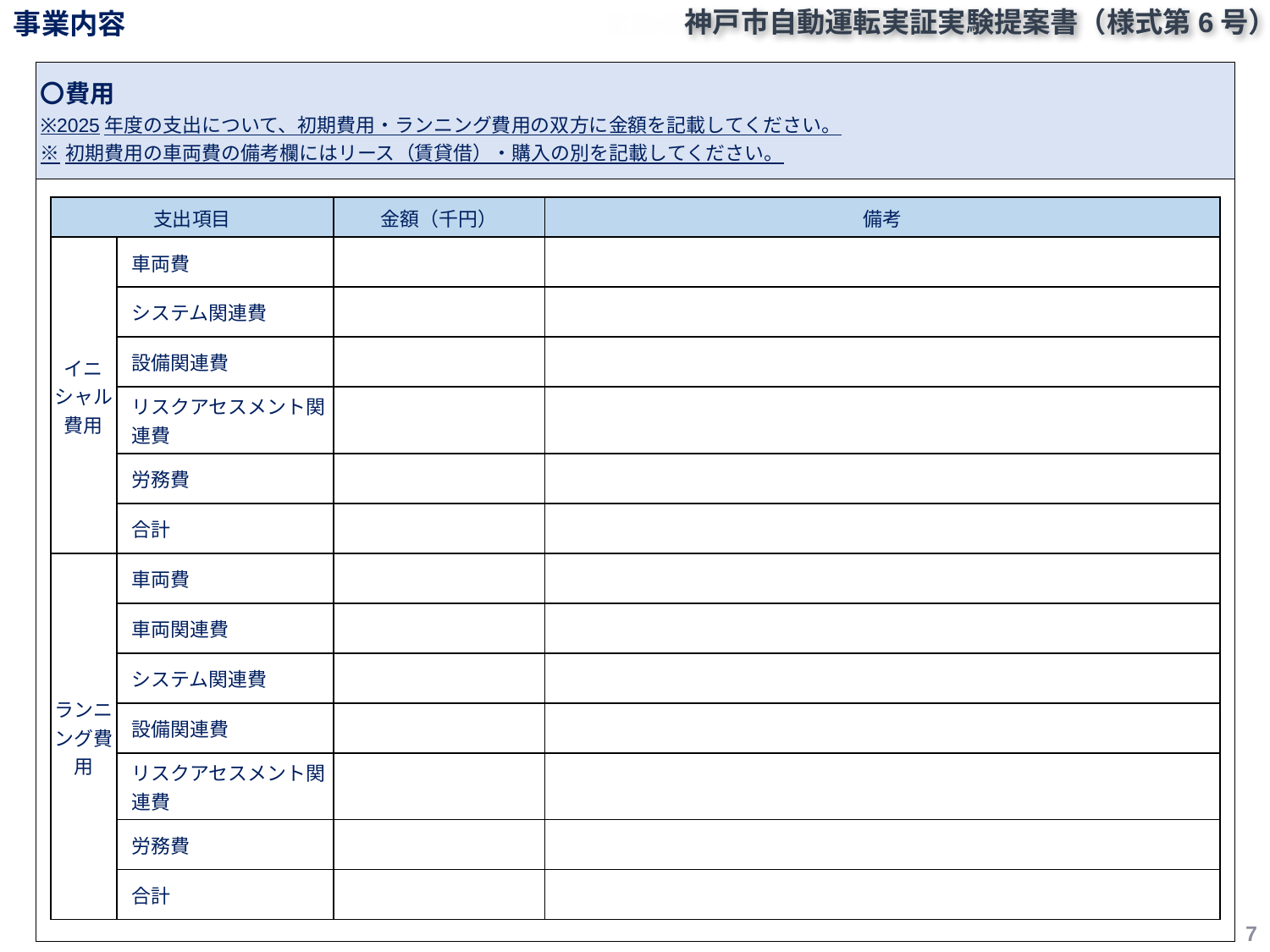

事業内容
| 〇費用 ※2025年度の支出について、初期費用・ランニング費用の双方に金額を記載してください。 ※初期費用の車両費の備考欄にはリース（賃貸借）・購入の別を記載してください。 |
| --- |
|  |
| 支出項目 |  | 金額（千円） | 備考 |
| --- | --- | --- | --- |
| イニシャル費用 | 車両費 |  |  |
|  | システム関連費 |  |  |
|  | 設備関連費 |  |  |
|  | リスクアセスメント関連費 |  |  |
|  | 労務費 |  |  |
|  | 合計 |  |  |
| ランニング費用 | 車両費 |  |  |
|  | 車両関連費 |  |  |
|  | システム関連費 |  |  |
|  | 設備関連費 |  |  |
|  | リスクアセスメント関連費 |  |  |
|  | 労務費 |  |  |
|  | 合計 |  |  |
7